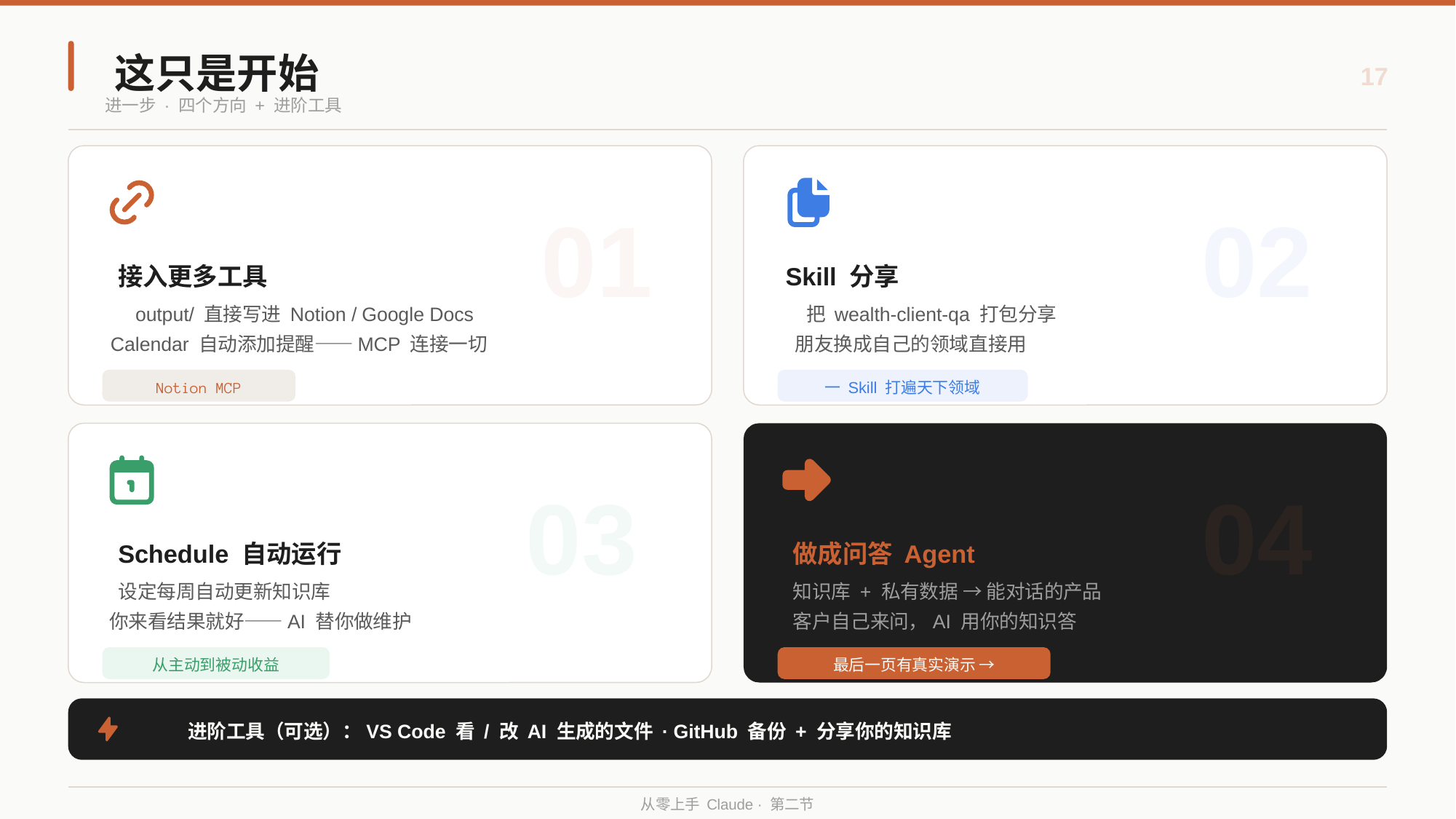

这只是开始
17
进一步 · 四个方向 + 进阶工具

01
02
接入更多工具
Skill 分享
output/ 直接写进 Notion / Google Docs
把 wealth-client-qa 打包分享
Calendar 自动添加提醒——MCP 连接一切
朋友换成自己的领域直接用

Notion MCP
一 Skill 打遍天下领域

03
04
Schedule 自动运行
做成问答 Agent
设定每周自动更新知识库
知识库 + 私有数据 → 能对话的产品
你来看结果就好——AI 替你做维护
客户自己来问，AI 用你的知识答

从主动到被动收益
最后一页有真实演示 →

进阶工具（可选）：VS Code 看 / 改 AI 生成的文件 · GitHub 备份 + 分享你的知识库

从零上手 Claude · 第二节